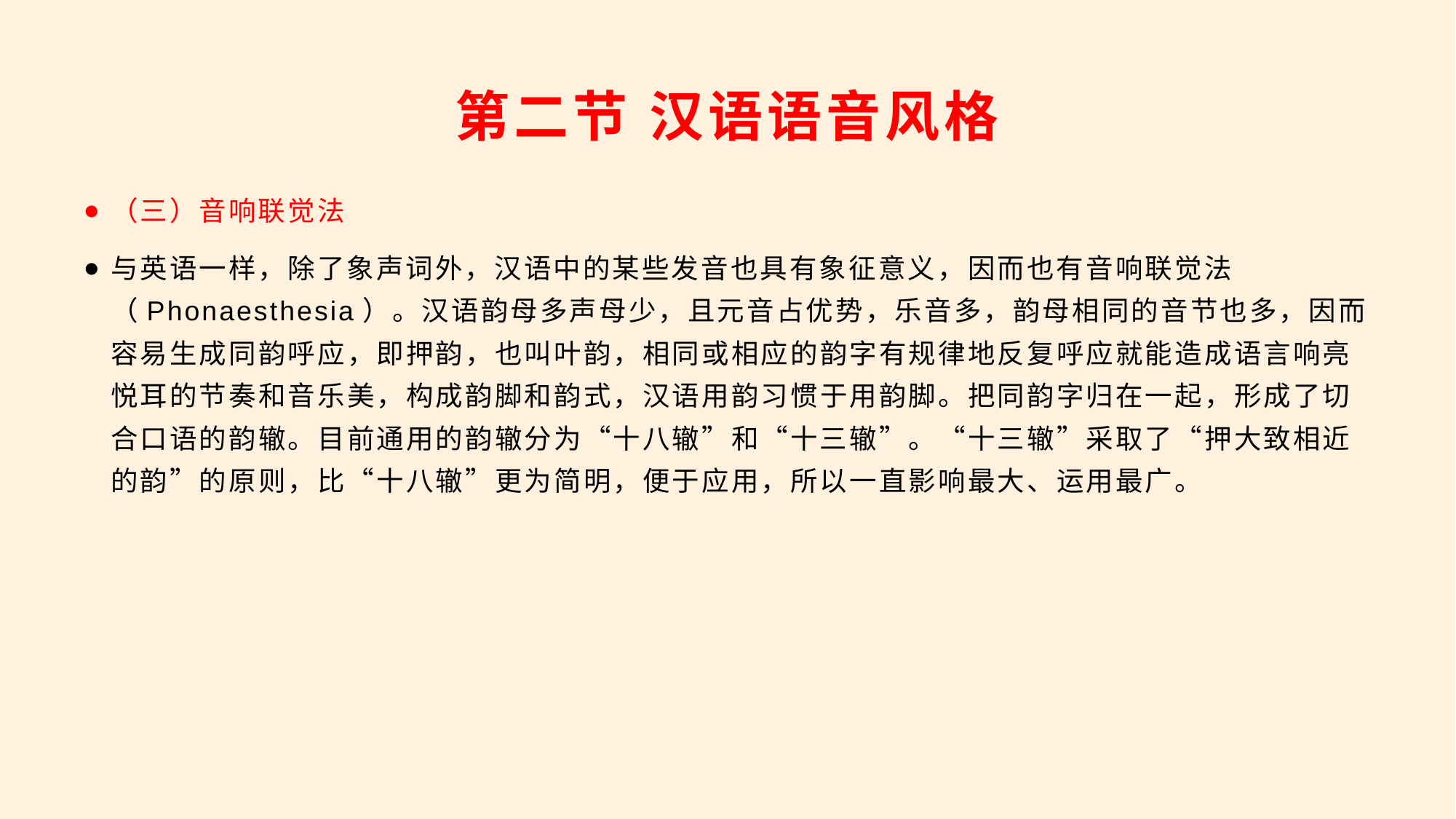

# 第二节 汉语语音风格
（三）音响联觉法
与英语一样，除了象声词外，汉语中的某些发音也具有象征意义，因而也有音响联觉法（Phonaesthesia）。汉语韵母多声母少，且元音占优势，乐音多，韵母相同的音节也多，因而容易生成同韵呼应，即押韵，也叫叶韵，相同或相应的韵字有规律地反复呼应就能造成语言响亮悦耳的节奏和音乐美，构成韵脚和韵式，汉语用韵习惯于用韵脚。把同韵字归在一起，形成了切合口语的韵辙。目前通用的韵辙分为“十八辙”和“十三辙”。“十三辙”采取了“押大致相近的韵”的原则，比“十八辙”更为简明，便于应用，所以一直影响最大、运用最广。